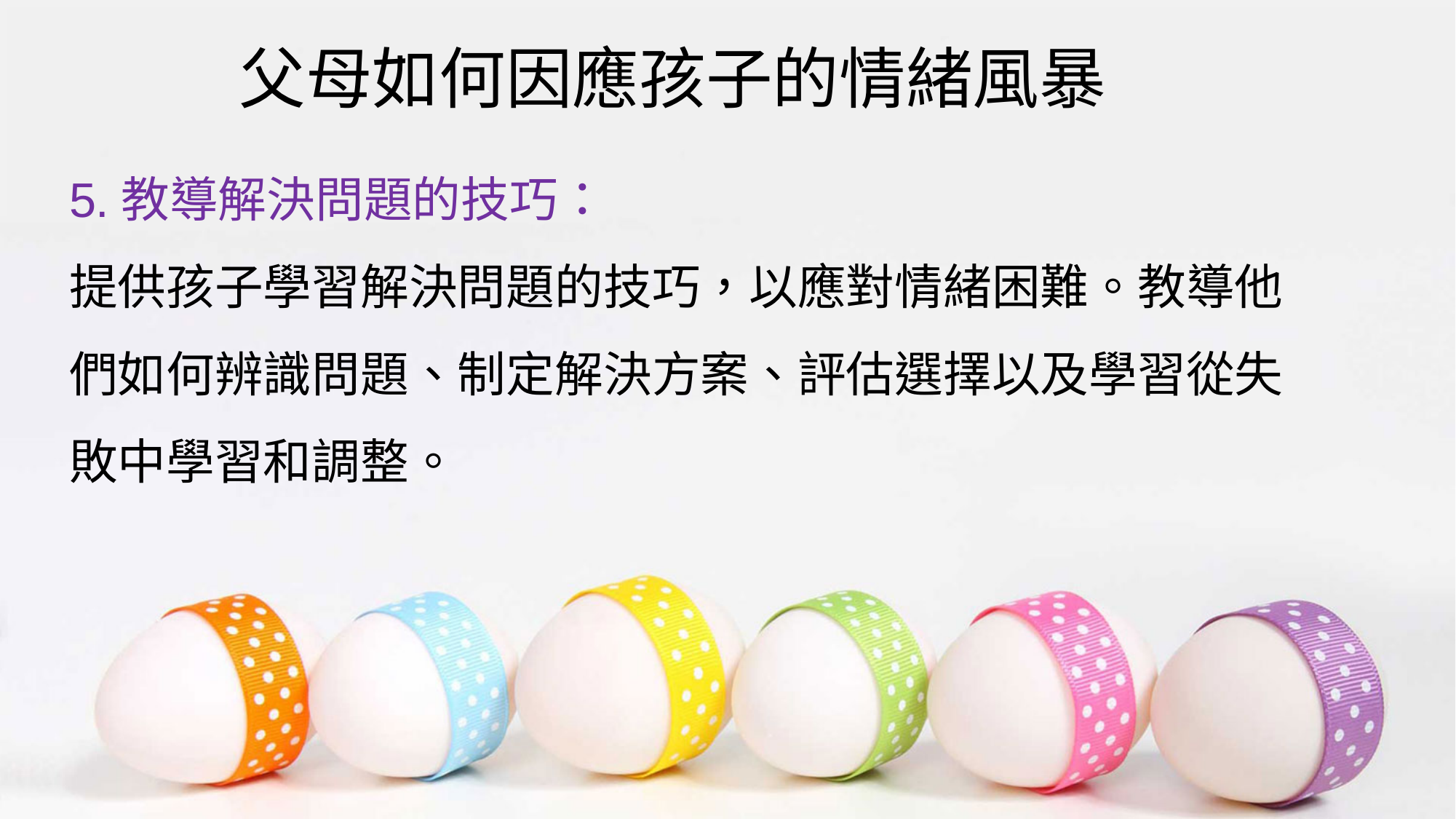

父母如何因應孩子的情緒風暴
5.教導解決問題的技巧：
提供孩子學習解決問題的技巧，以應對情緒困難。教導他們如何辨識問題、制定解決方案、評估選擇以及學習從失敗中學習和調整。